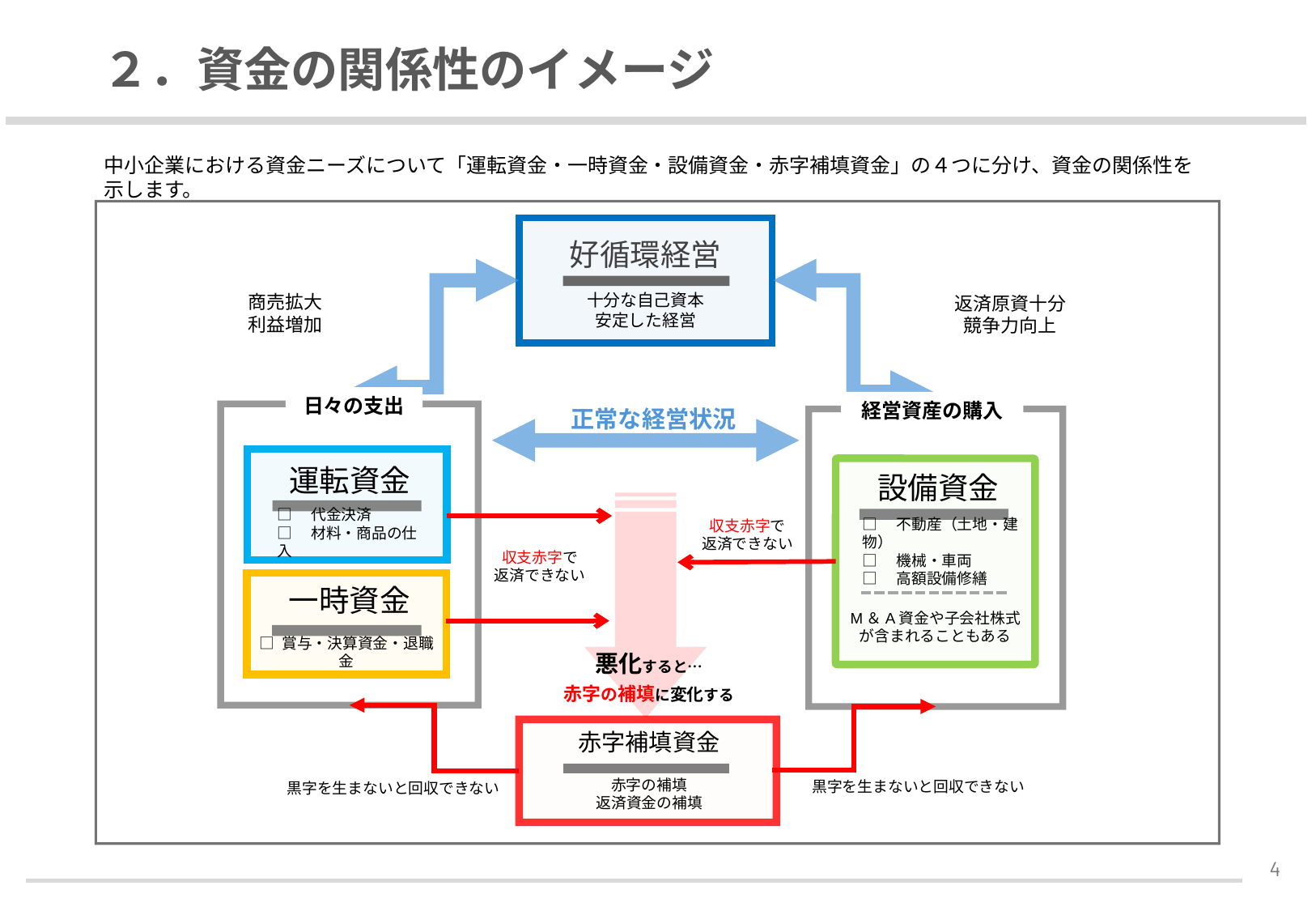

# ２．資金の関係性のイメージ
中小企業における資金ニーズについて「運転資金・一時資金・設備資金・赤字補填資金」の４つに分け、資金の関係性を示します。

好循環経営
十分な自己資本
安定した経営
商売拡大
利益増加
返済原資十分
競争力向上
日々の支出
経営資産の購入
正常な経営状況

運転資金
□　代金決済
□　材料・商品の仕入

設備資金
□　不動産（土地・建物）
□　機械・車両
□　高額設備修繕

収支赤字で
返済できない

一時資金
□ 賞与・決算資金・退職金
悪化すると…
赤字の補填に変化する

赤字補填資金
赤字の補填
返済資金の補填
黒字を生まないと回収できない
黒字を生まないと回収できない
収支赤字で
返済できない
M＆A資金や子会社株式
が含まれることもある

4